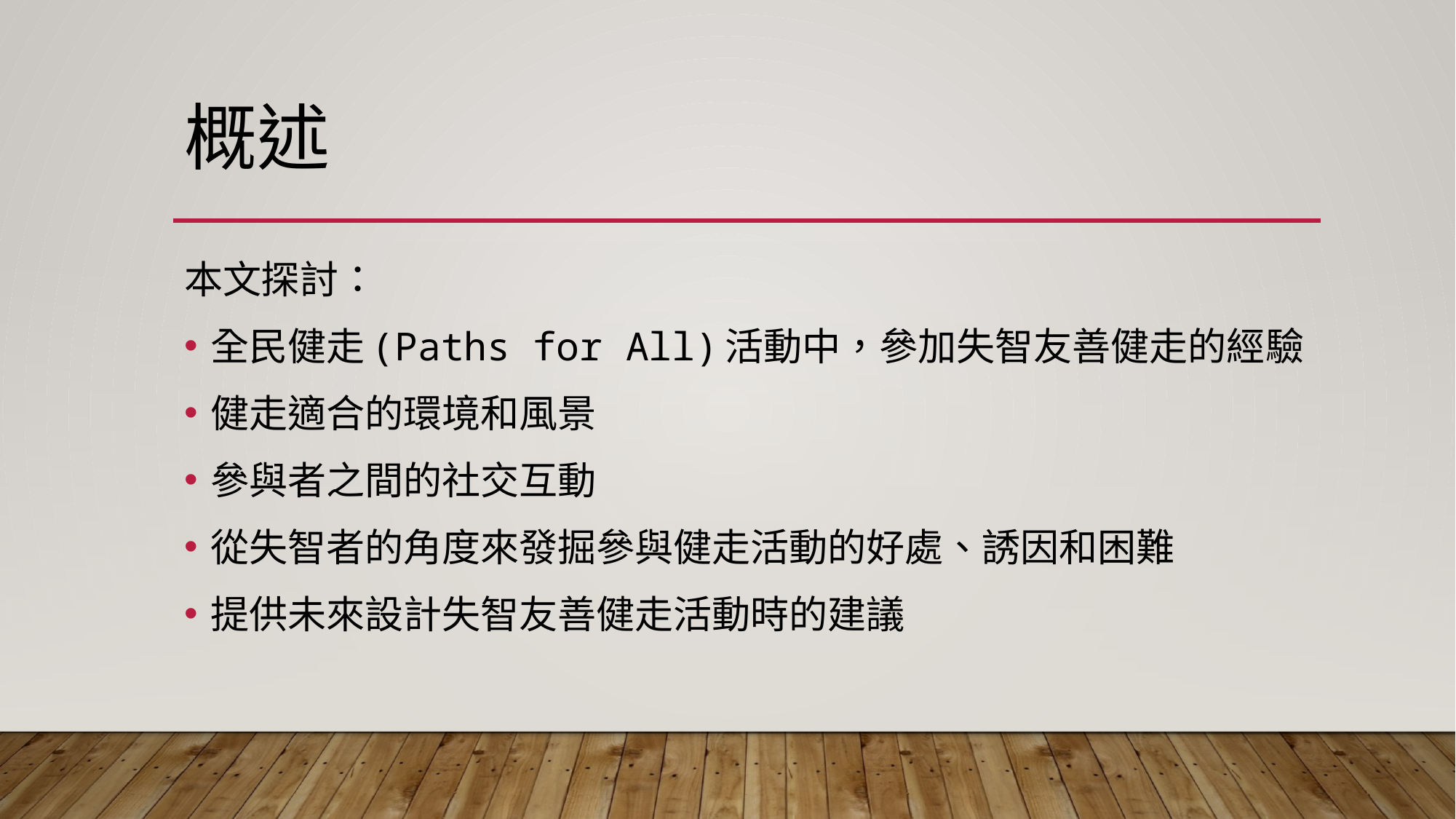

# 概述
本文探討：
全民健走(Paths for All)活動中，參加失智友善健走的經驗
健走適合的環境和風景
參與者之間的社交互動
從失智者的角度來發掘參與健走活動的好處、誘因和困難
提供未來設計失智友善健走活動時的建議